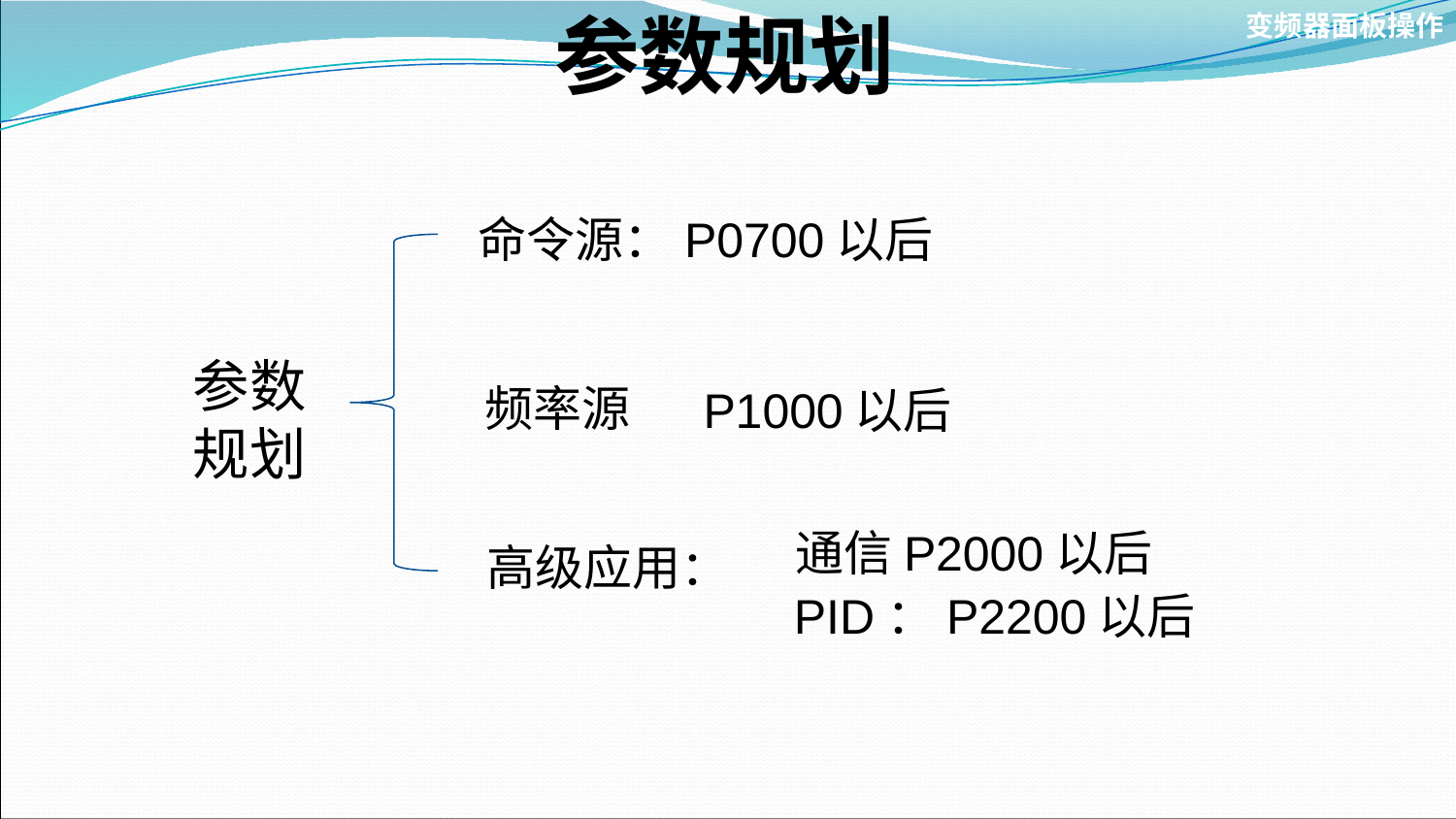

参数规划
变频器面板操作
命令源：
P0700以后

参数
规划
频率源
P1000以后
通信P2000以后
高级应用：
PID：P2200以后
18